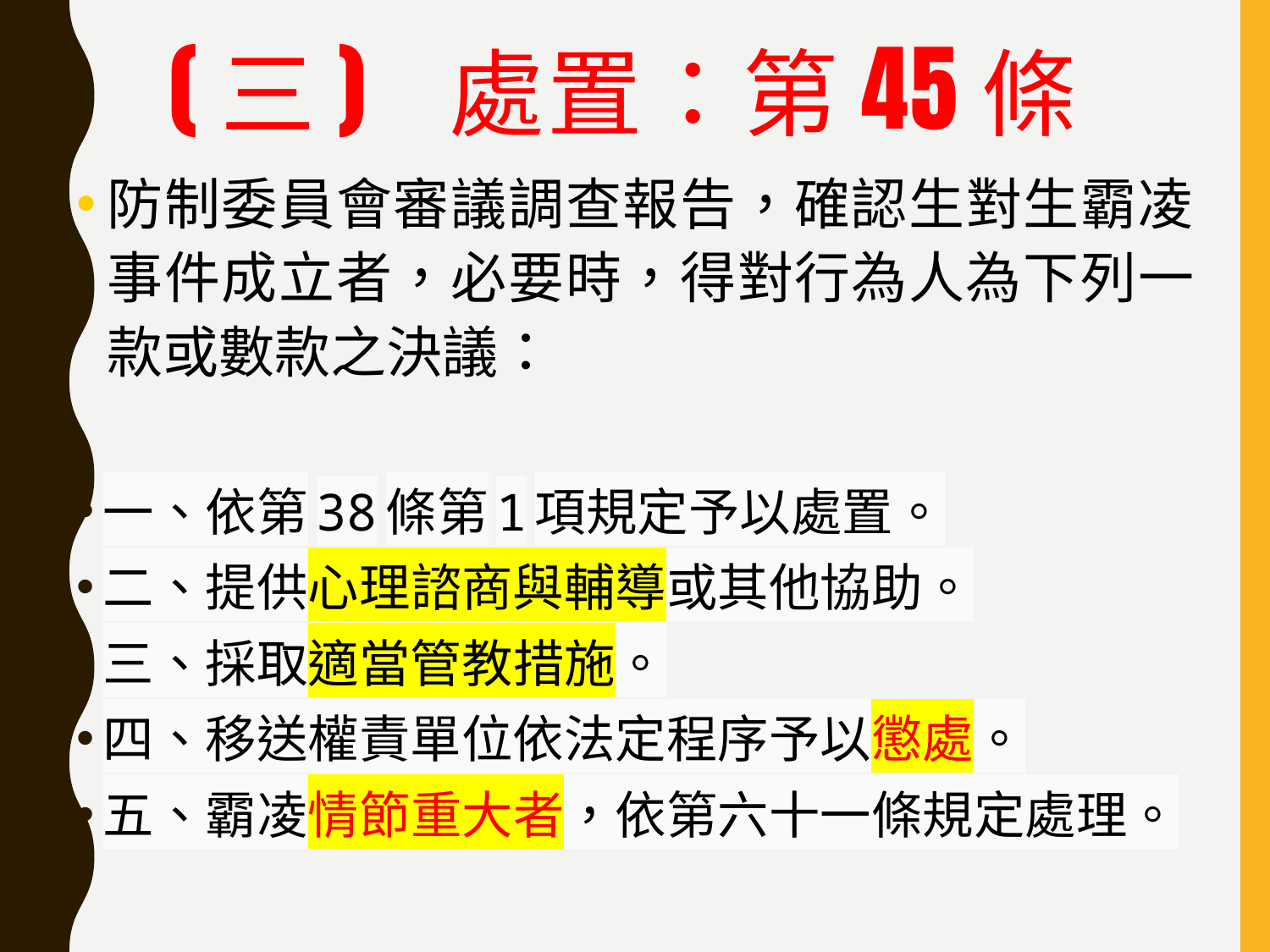

# (三) 處置：第45條
防制委員會審議調查報告，確認生對生霸凌事件成立者，必要時，得對行為人為下列一款或數款之決議：

一、依第38條第1項規定予以處置。
二、提供心理諮商與輔導或其他協助。
三、採取適當管教措施。
四、移送權責單位依法定程序予以懲處。
五、霸凌情節重大者，依第六十一條規定處理。